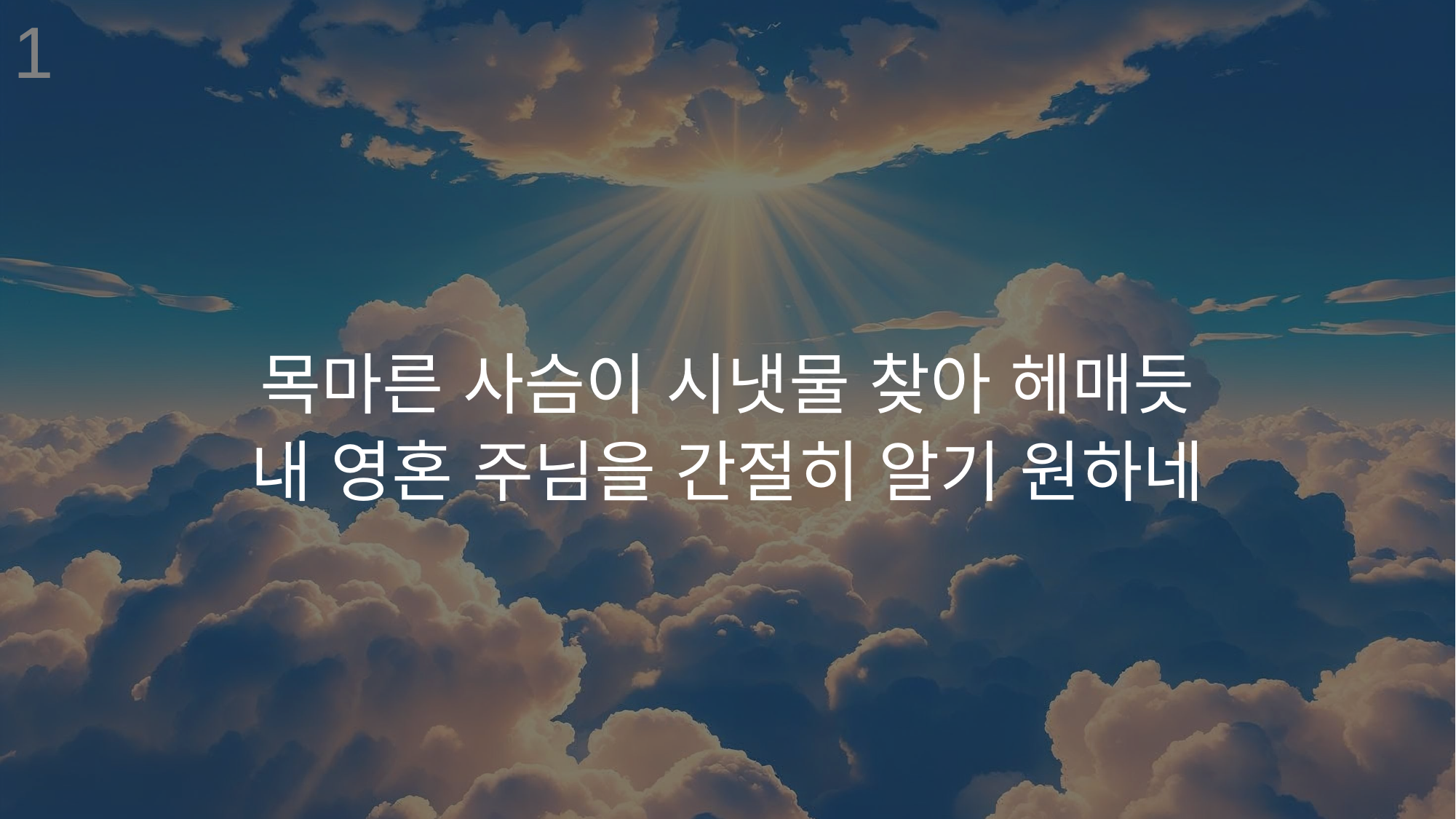

1
목마른 사슴이 시냇물 찾아 헤매듯
내 영혼 주님을 간절히 알기 원하네